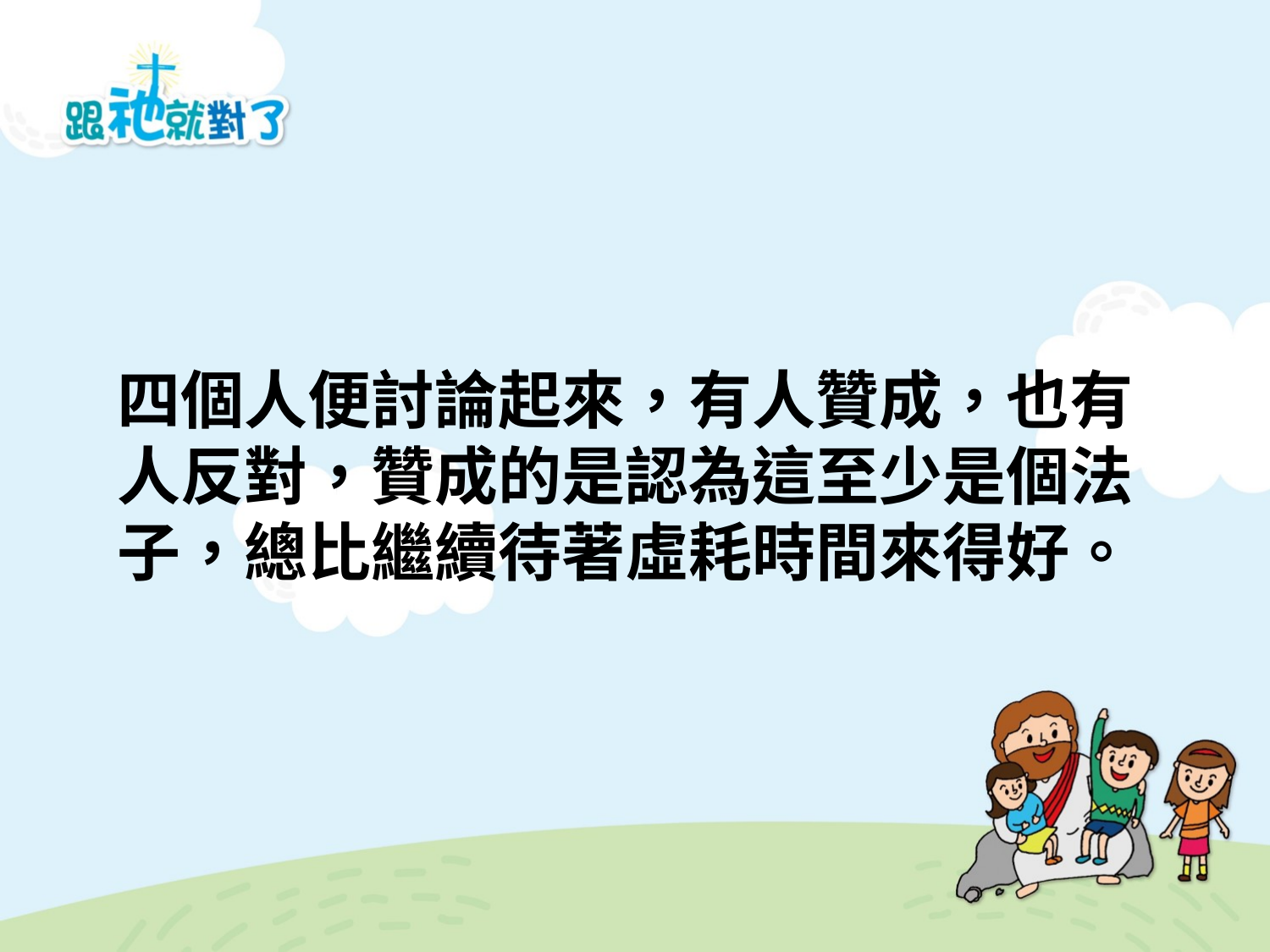

四個人便討論起來，有人贊成，也有人反對，贊成的是認為這至少是個法子，總比繼續待著虛耗時間來得好。